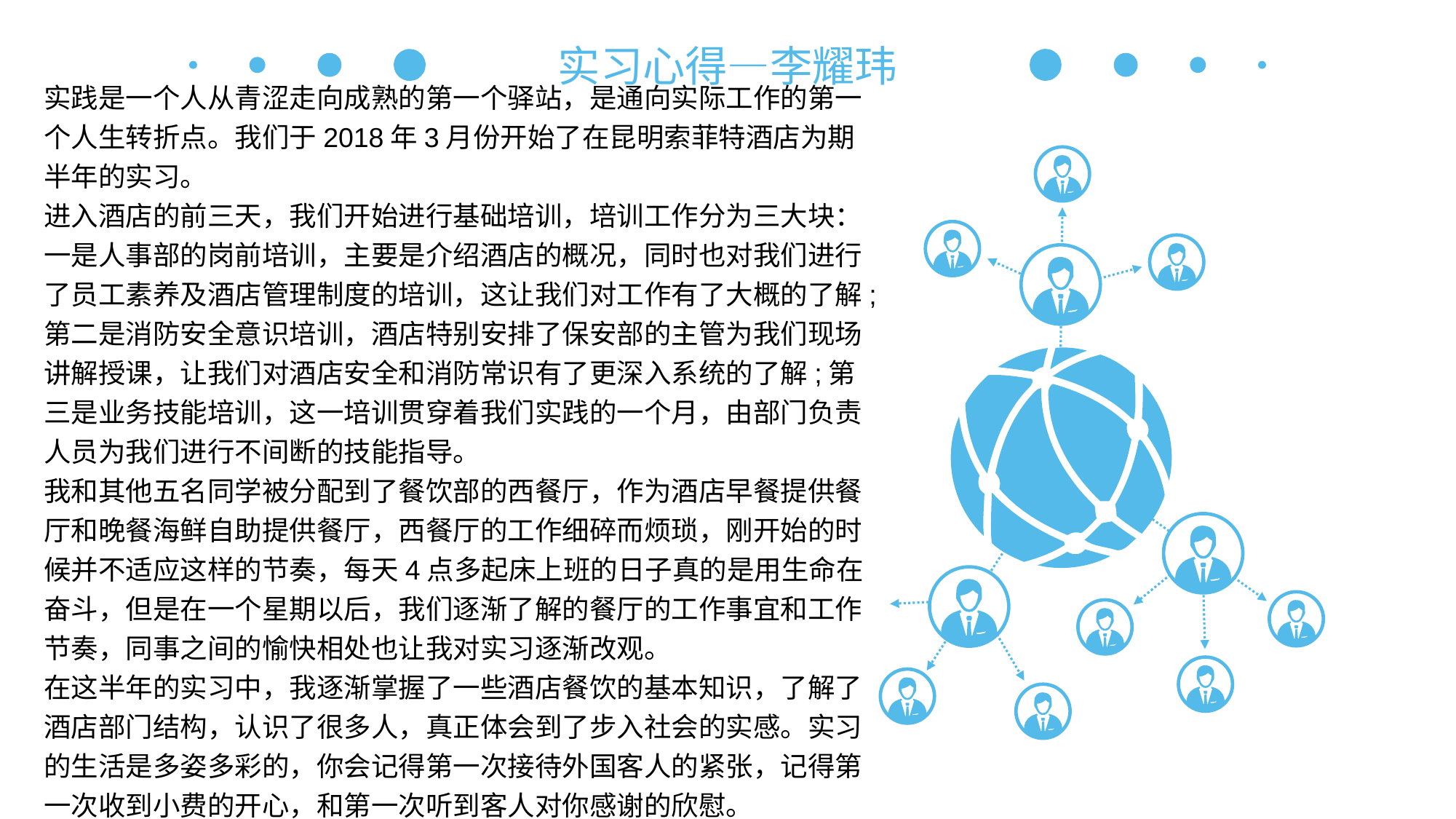

实习心得—李耀玮

实践是一个人从青涩走向成熟的第一个驿站，是通向实际工作的第一个人生转折点。我们于2018年3月份开始了在昆明索菲特酒店为期半年的实习。
进入酒店的前三天，我们开始进行基础培训，培训工作分为三大块：一是人事部的岗前培训，主要是介绍酒店的概况，同时也对我们进行了员工素养及酒店管理制度的培训，这让我们对工作有了大概的了解;第二是消防安全意识培训，酒店特别安排了保安部的主管为我们现场讲解授课，让我们对酒店安全和消防常识有了更深入系统的了解;第三是业务技能培训，这一培训贯穿着我们实践的一个月，由部门负责人员为我们进行不间断的技能指导。
我和其他五名同学被分配到了餐饮部的西餐厅，作为酒店早餐提供餐厅和晚餐海鲜自助提供餐厅，西餐厅的工作细碎而烦琐，刚开始的时候并不适应这样的节奏，每天4点多起床上班的日子真的是用生命在奋斗，但是在一个星期以后，我们逐渐了解的餐厅的工作事宜和工作节奏，同事之间的愉快相处也让我对实习逐渐改观。
在这半年的实习中，我逐渐掌握了一些酒店餐饮的基本知识，了解了酒店部门结构，认识了很多人，真正体会到了步入社会的实感。实习的生活是多姿多彩的，你会记得第一次接待外国客人的紧张，记得第一次收到小费的开心，和第一次听到客人对你感谢的欣慰。